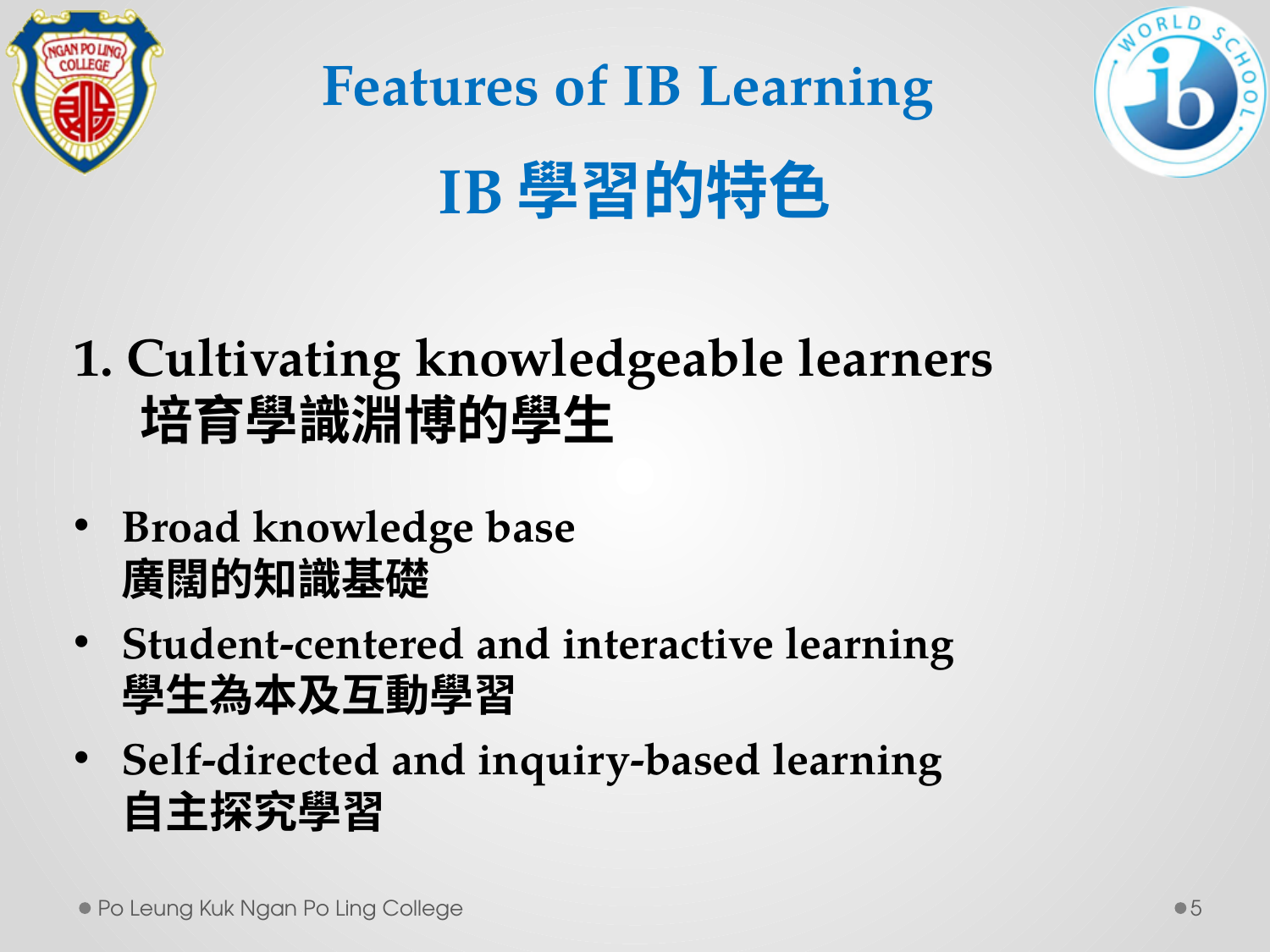

# Features of IB Learning IB學習的特色
1. Cultivating knowledgeable learners
    培育學識淵博的學生

Broad knowledge base
廣闊的知識基礎
Student-centered and interactive learning
學生為本及互動學習
Self-directed and inquiry-based learning
自主探究學習

Po Leung Kuk Ngan Po Ling College
5